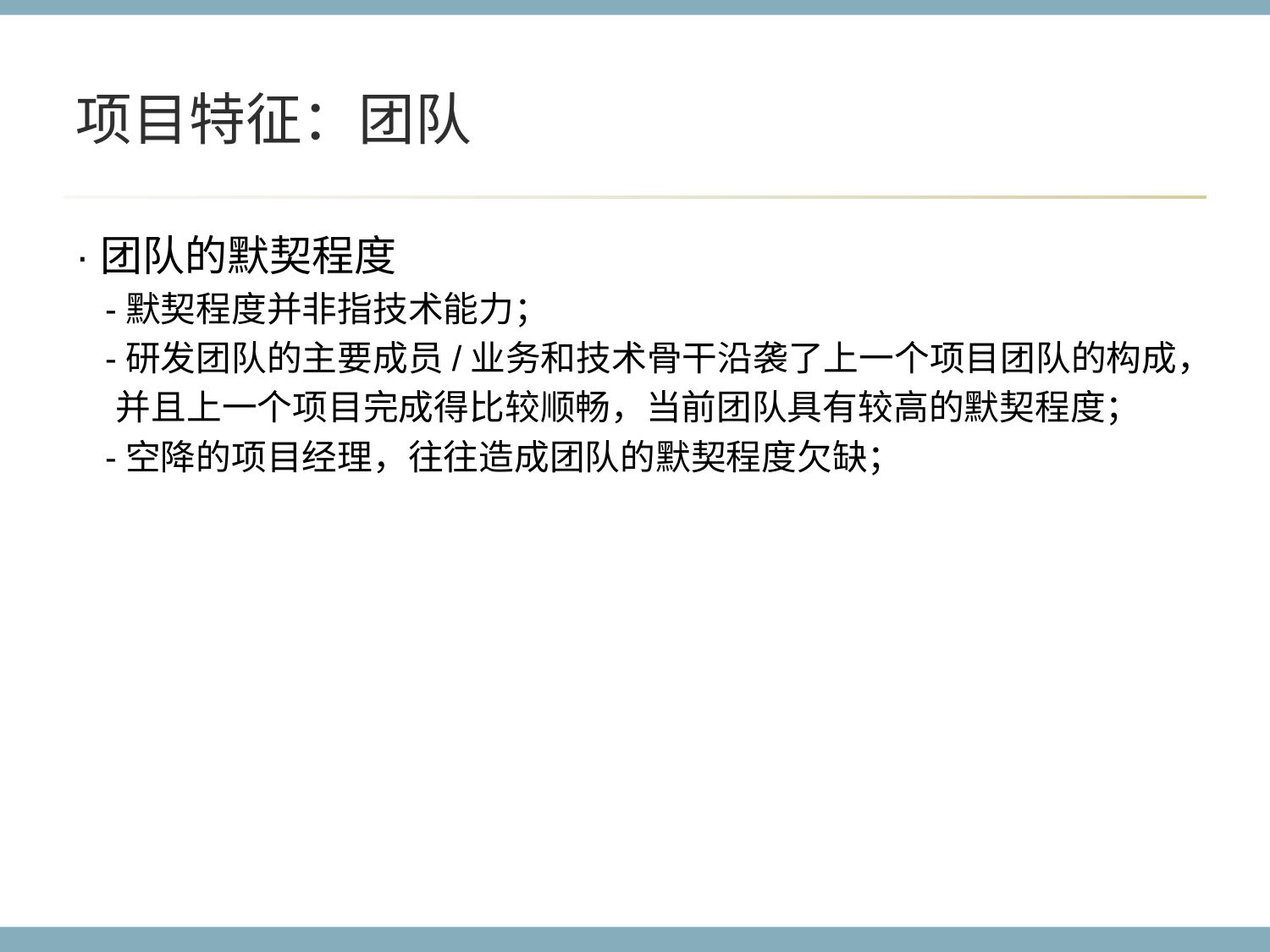

# 项目特征：团队
·团队的默契程度
   -默契程度并非指技术能力；
   -研发团队的主要成员/业务和技术骨干沿袭了上一个项目团队的构成，
    并且上一个项目完成得比较顺畅，当前团队具有较高的默契程度；
   -空降的项目经理，往往造成团队的默契程度欠缺；